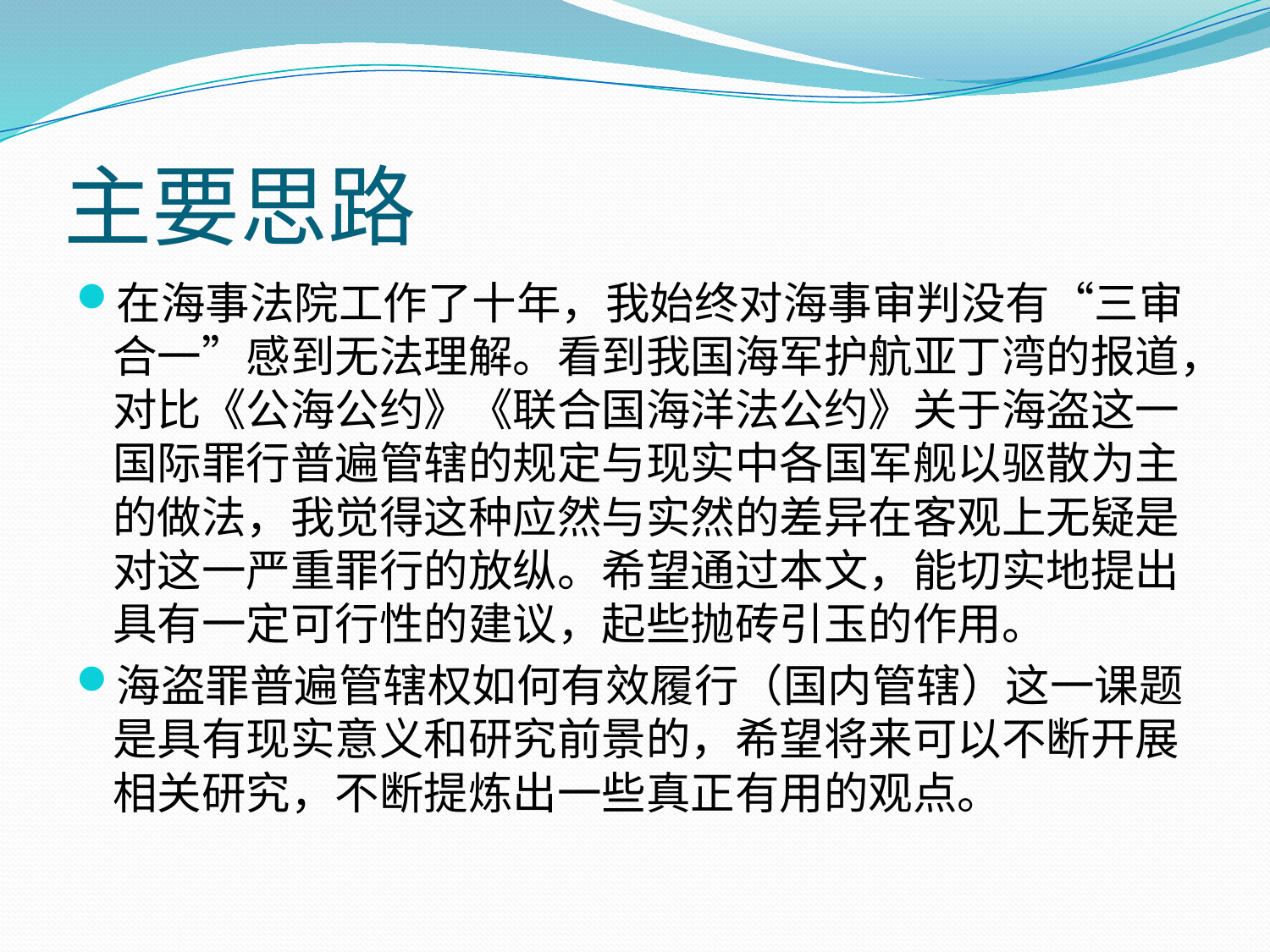

# 主要思路
在海事法院工作了十年，我始终对海事审判没有“三审合一”感到无法理解。看到我国海军护航亚丁湾的报道，对比《公海公约》《联合国海洋法公约》关于海盗这一国际罪行普遍管辖的规定与现实中各国军舰以驱散为主的做法，我觉得这种应然与实然的差异在客观上无疑是对这一严重罪行的放纵。希望通过本文，能切实地提出具有一定可行性的建议，起些抛砖引玉的作用。
海盗罪普遍管辖权如何有效履行（国内管辖）这一课题是具有现实意义和研究前景的，希望将来可以不断开展相关研究，不断提炼出一些真正有用的观点。